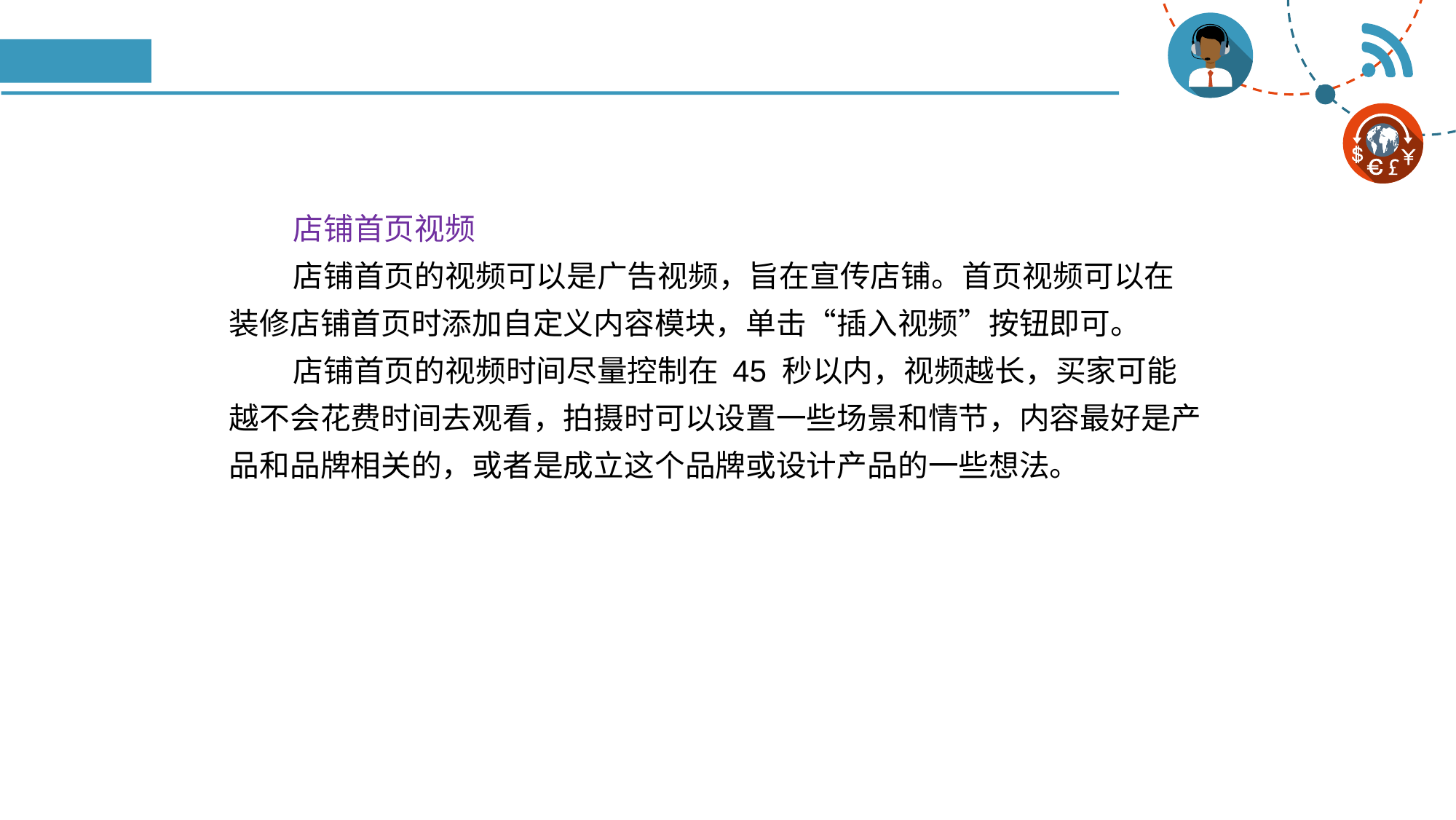

店铺首页视频
店铺首页的视频可以是广告视频，旨在宣传店铺。首页视频可以在装修店铺首页时添加自定义内容模块，单击“插入视频”按钮即可。
店铺首页的视频时间尽量控制在 45 秒以内，视频越长，买家可能越不会花费时间去观看，拍摄时可以设置一些场景和情节，内容最好是产品和品牌相关的，或者是成立这个品牌或设计产品的一些想法。